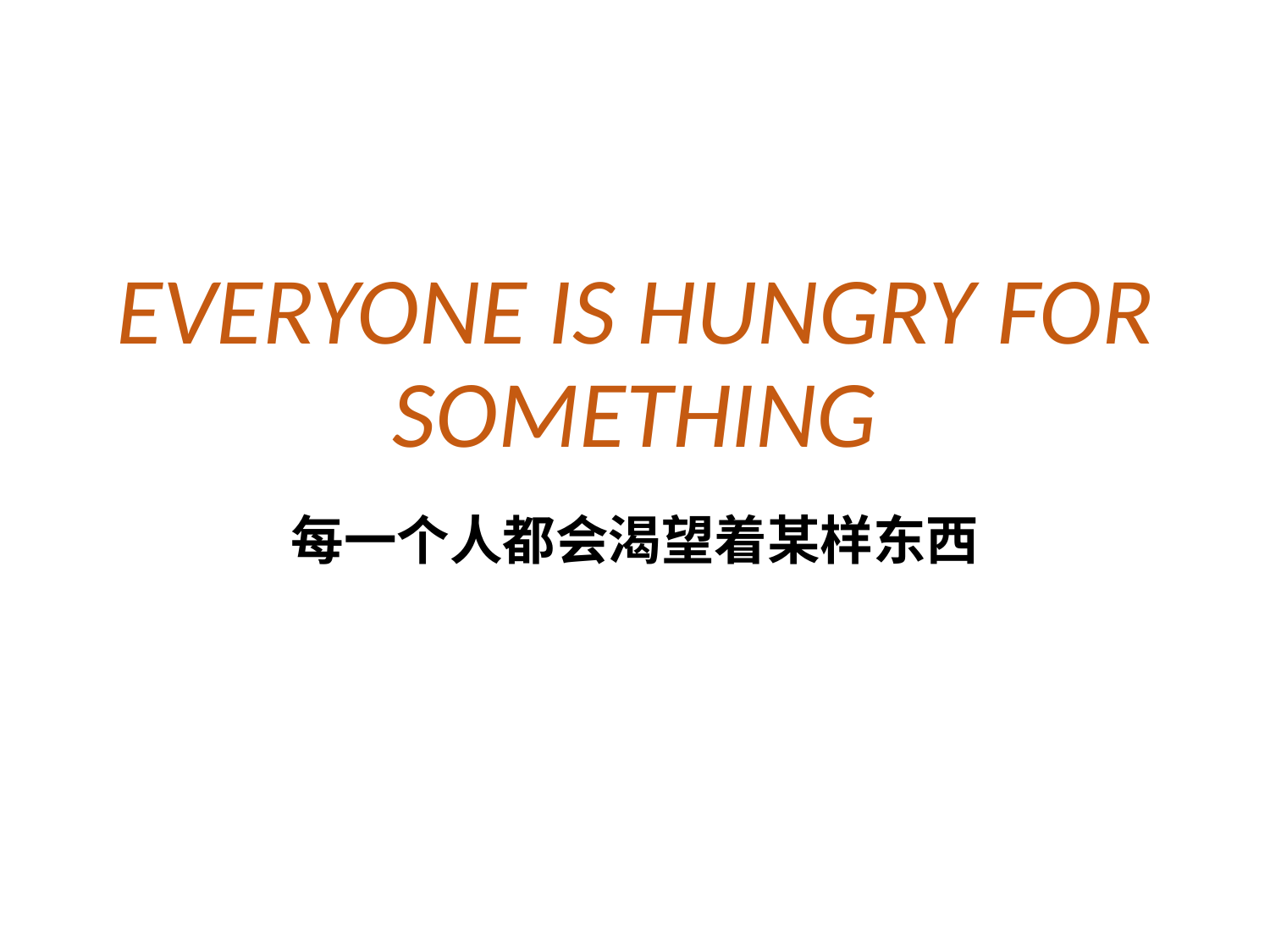

# EVERYONE IS HUNGRY FOR SOMETHING
每一个人都会渴望着某样东西